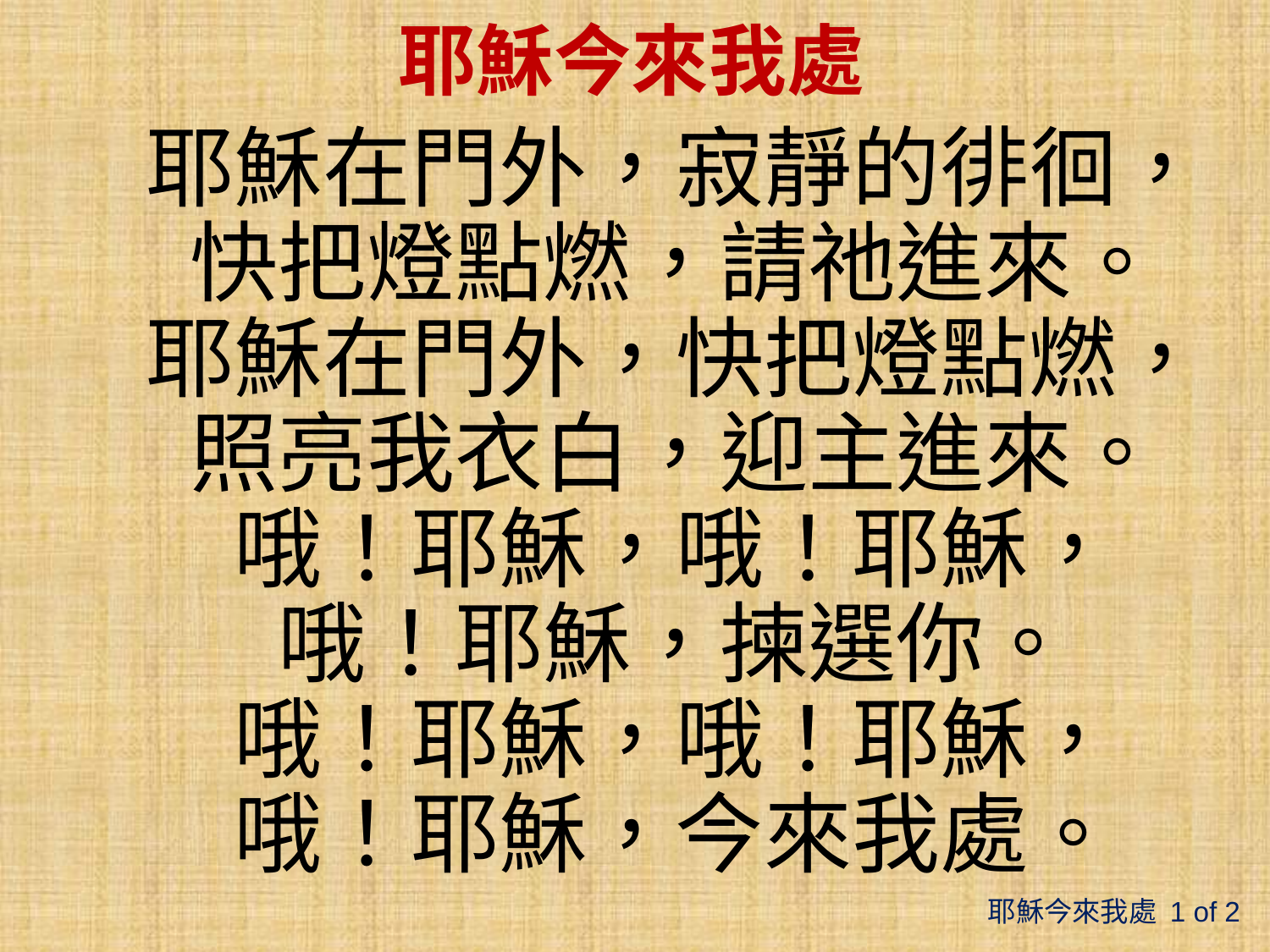

# 耶穌今來我處
耶穌在門外，寂靜的徘徊，快把燈點燃，請祂進來。
耶穌在門外，快把燈點燃，照亮我衣白，迎主進來。
哦！耶穌，哦！耶穌，
哦！耶穌，揀選你。
哦！耶穌，哦！耶穌，
哦！耶穌，今來我處。
耶穌今來我處 1 of 2